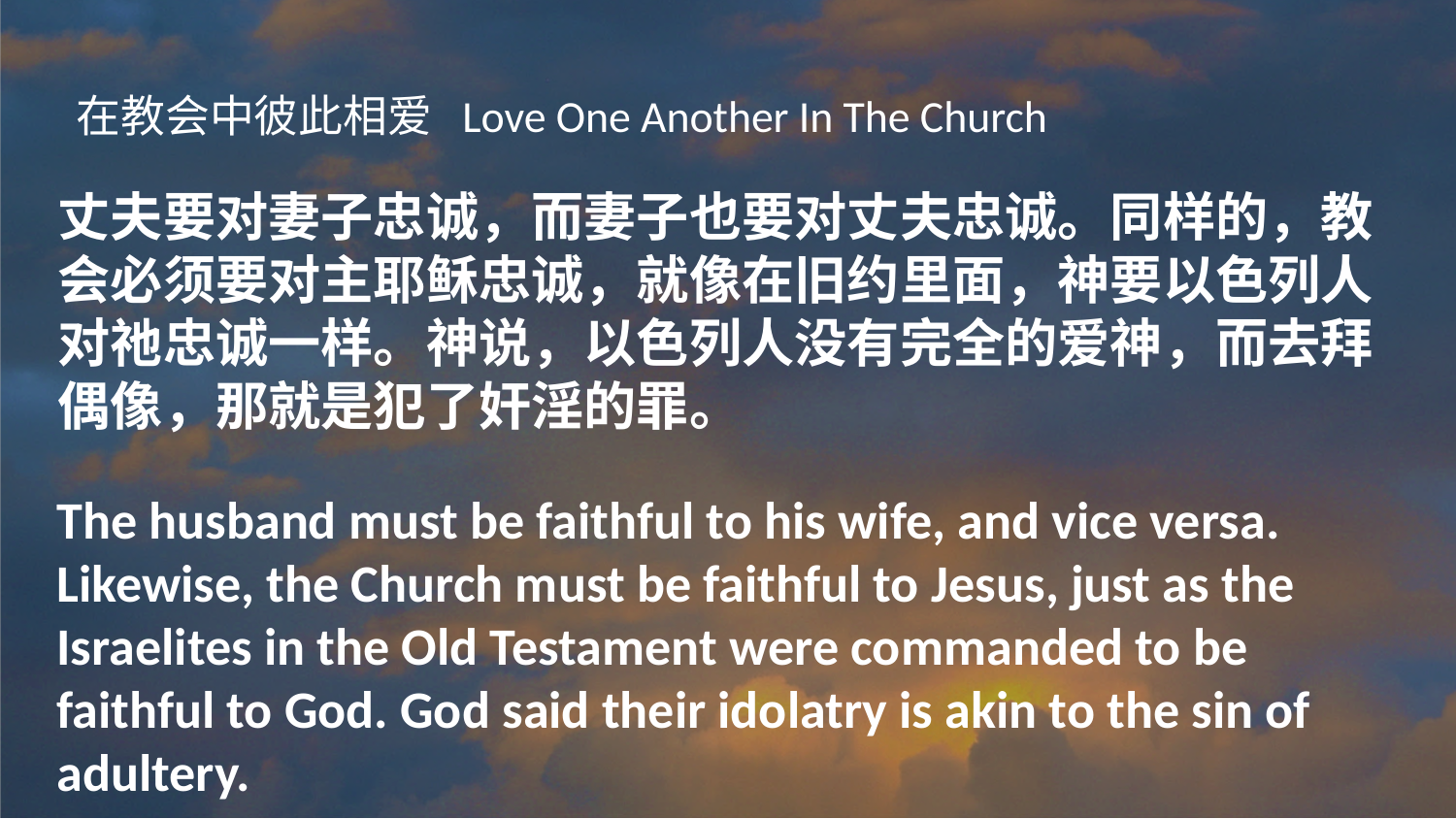

在教会中彼此相爱  Love One Another In The Church
丈夫要对妻子忠诚，而妻子也要对丈夫忠诚。同样的，教会必须要对主耶稣忠诚，就像在旧约里面，神要以色列人对祂忠诚一样。神说，以色列人没有完全的爱神，而去拜偶像，那就是犯了奸淫的罪。
The husband must be faithful to his wife, and vice versa. Likewise, the Church must be faithful to Jesus, just as the Israelites in the Old Testament were commanded to be faithful to God. God said their idolatry is akin to the sin of adultery.